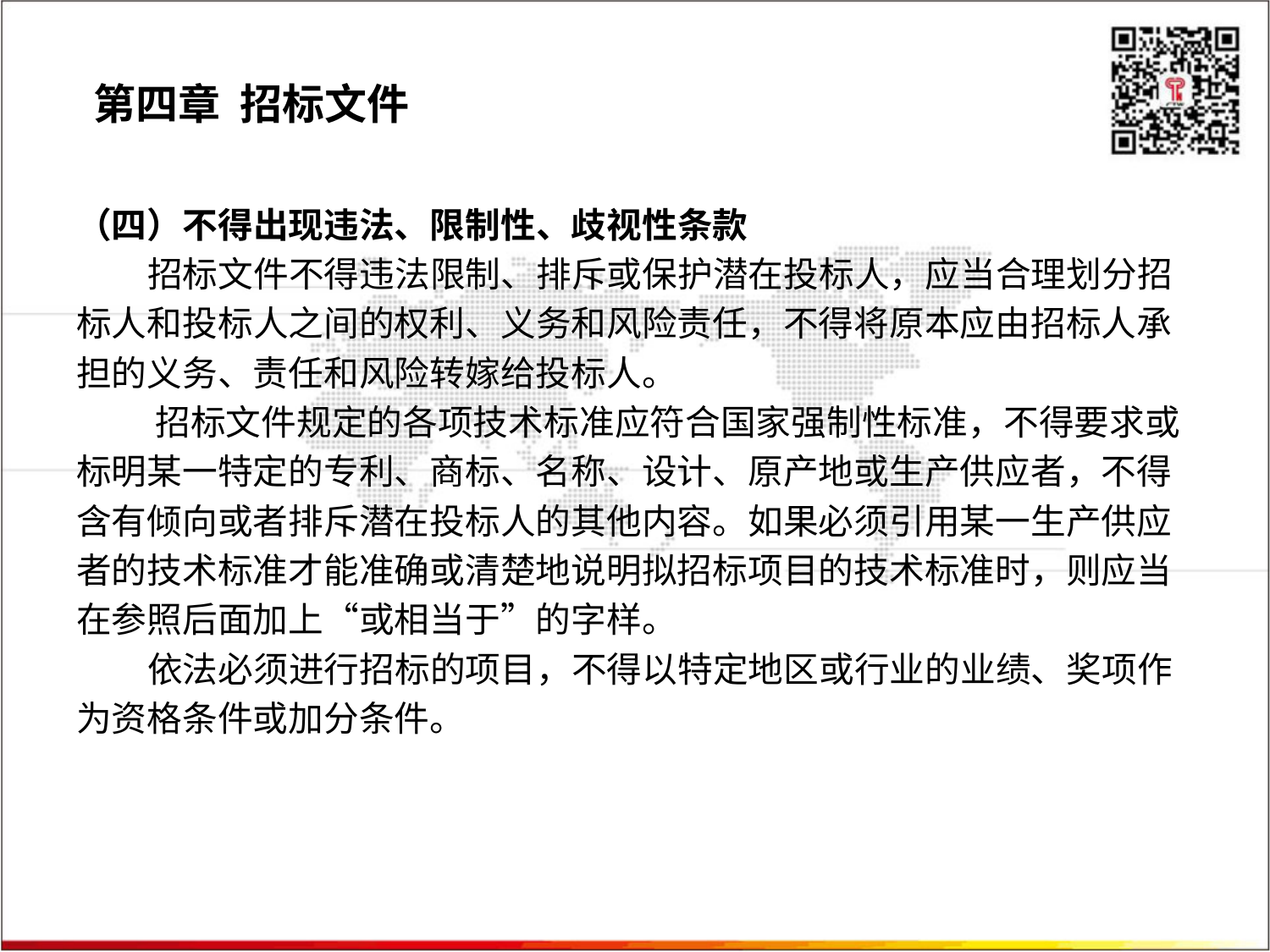

第四章  招标文件
（四）不得出现违法、限制性、歧视性条款
        招标文件不得违法限制、排斥或保护潜在投标人，应当合理划分招标人和投标人之间的权利、义务和风险责任，不得将原本应由招标人承担的义务、责任和风险转嫁给投标人。
         招标文件规定的各项技术标准应符合国家强制性标准，不得要求或标明某一特定的专利、商标、名称、设计、原产地或生产供应者，不得含有倾向或者排斥潜在投标人的其他内容。如果必须引用某一生产供应者的技术标准才能准确或清楚地说明拟招标项目的技术标准时，则应当在参照后面加上“或相当于”的字样。
        依法必须进行招标的项目，不得以特定地区或行业的业绩、奖项作为资格条件或加分条件。